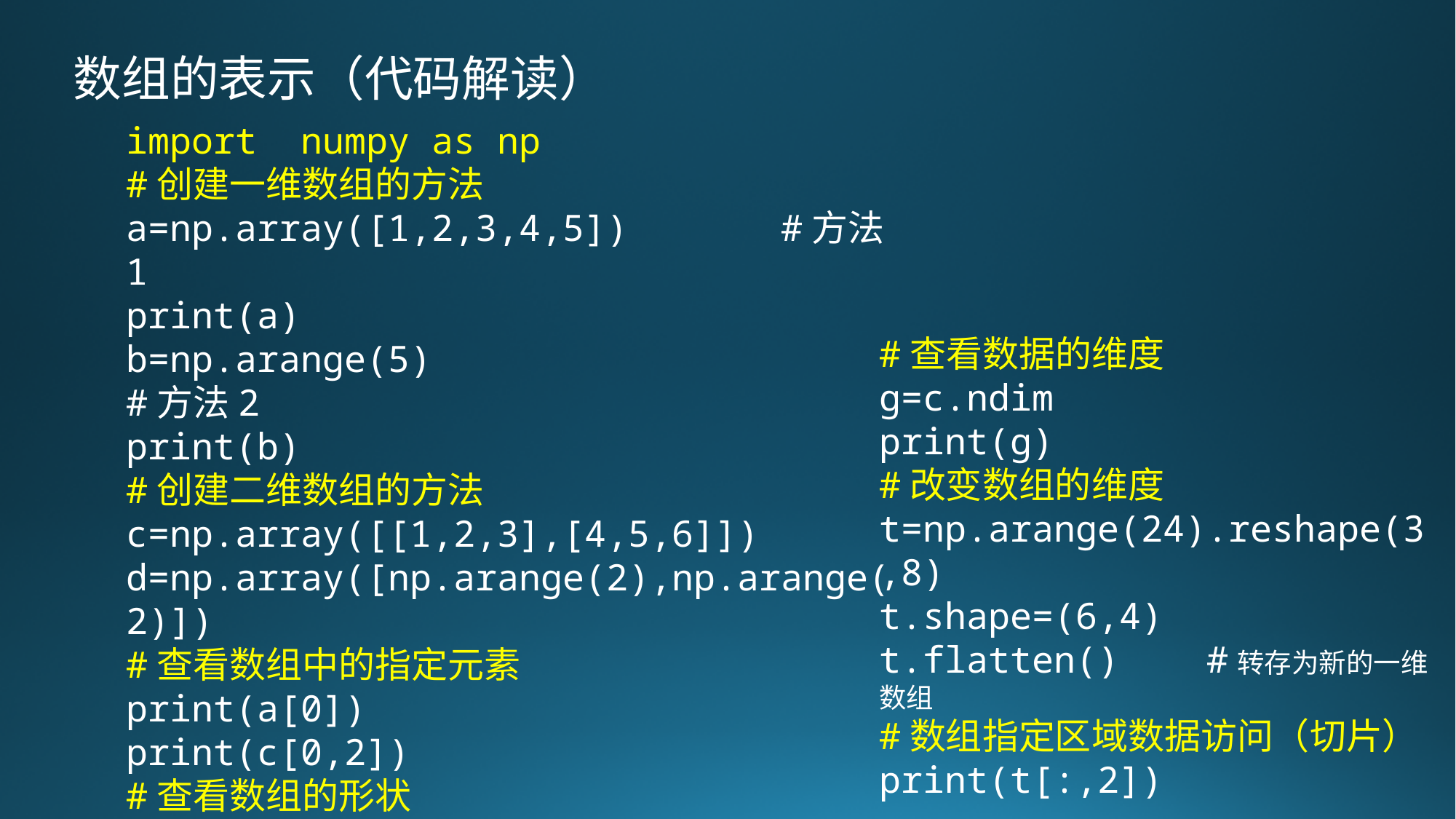

数组的表示（代码解读）
import  numpy as np
#创建一维数组的方法
a=np.array([1,2,3,4,5])		#方法1
print(a)
b=np.arange(5)  				#方法2
print(b)
#创建二维数组的方法
c=np.array([[1,2,3],[4,5,6]])
d=np.array([np.arange(2),np.arange(2)])
#查看数组中的指定元素
print(a[0])
print(c[0,2])
#查看数组的形状
print(a.shape)
print(c.shape)
#查看数据的维度
g=c.ndim
print(g)
#改变数组的维度
t=np.arange(24).reshape(3,8)
t.shape=(6,4)
t.flatten()	#转存为新的一维数组
#数组指定区域数据访问（切片）
print(t[:,2])